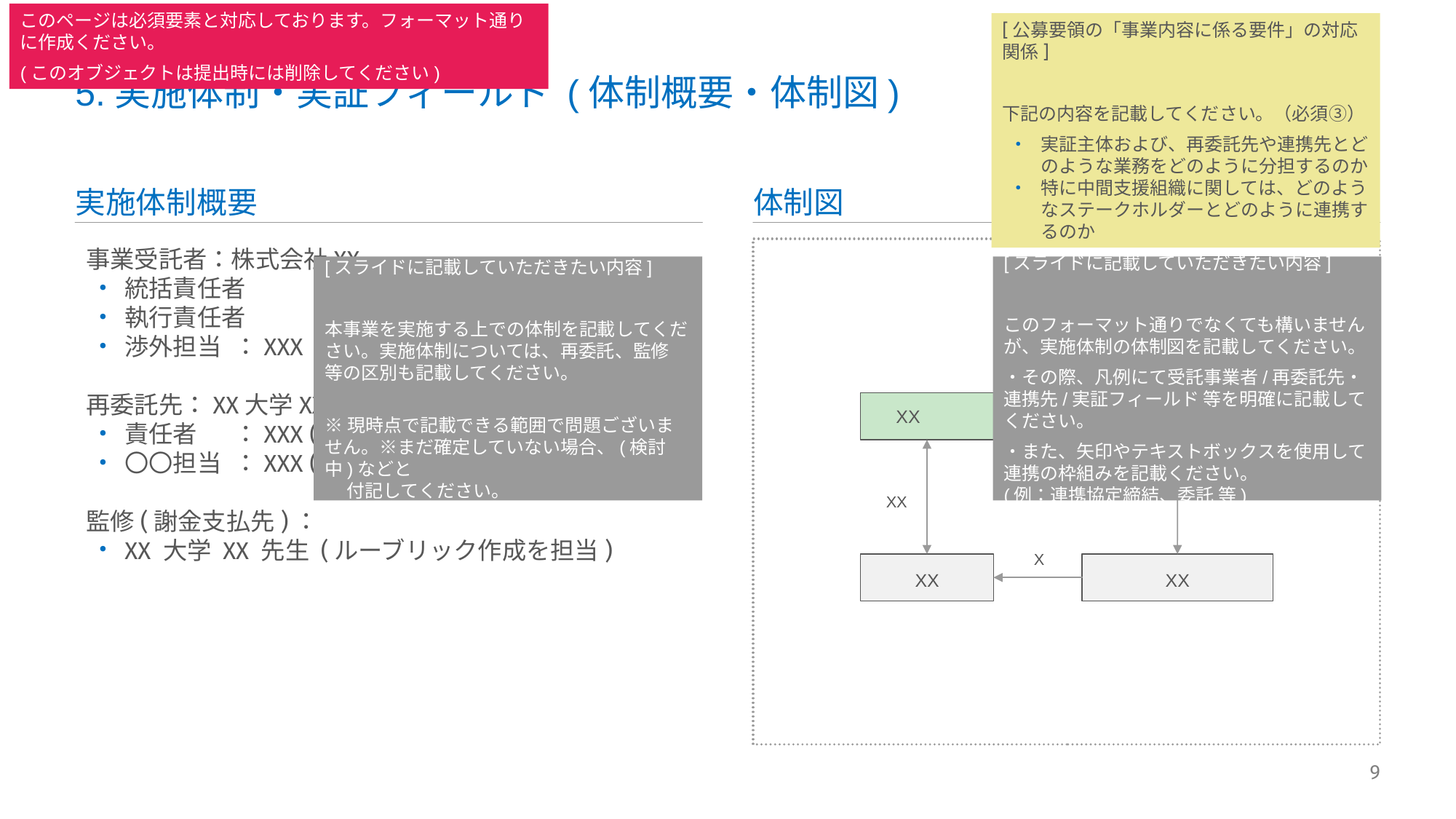

このページは必須要素と対応しております。フォーマット通りに作成ください。
(このオブジェクトは提出時には削除してください)
[公募要領の「事業内容に係る要件」の対応関係]

下記の内容を記載してください。（必須③）
実証主体および、再委託先や連携先とどのような業務をどのように分担するのか
特に中間支援組織に関しては、どのようなステークホルダーとどのように連携するのか
# 5.実施体制・実証フィールド (体制概要・体制図)
実施体制概要
体制図
事業受託者：株式会社XX
統括責任者	：XXX (代表取締役)
執行責任者	：XXX (執行役員)
渉外担当	：XXX

再委託先：XX大学XX研究室 (効果検証を担当)
責任者	：XXX (教授)
〇〇担当	：XXX (助教)

監修(謝金支払先)：
XX 大学 XX 先生 (ルーブリック作成を担当)

[スライドに記載していただきたい内容]

本事業を実施する上での体制を記載してください。実施体制については、再委託、監修 等の区別も記載してください。
※現時点で記載できる範囲で問題ございません。※まだ確定していない場合、(検討中)などと
　 付記してください。
[スライドに記載していただきたい内容]

このフォーマット通りでなくても構いませんが、実施体制の体制図を記載してください。
・その際、凡例にて受託事業者/再委託先・連携先/実証フィールド 等を明確に記載してください。
・また、矢印やテキストボックスを使用して連携の枠組みを記載ください。
(例：連携協定締結、委託 等)
: XX

: XX

XX
XX
XX
XX
X
XX
XX